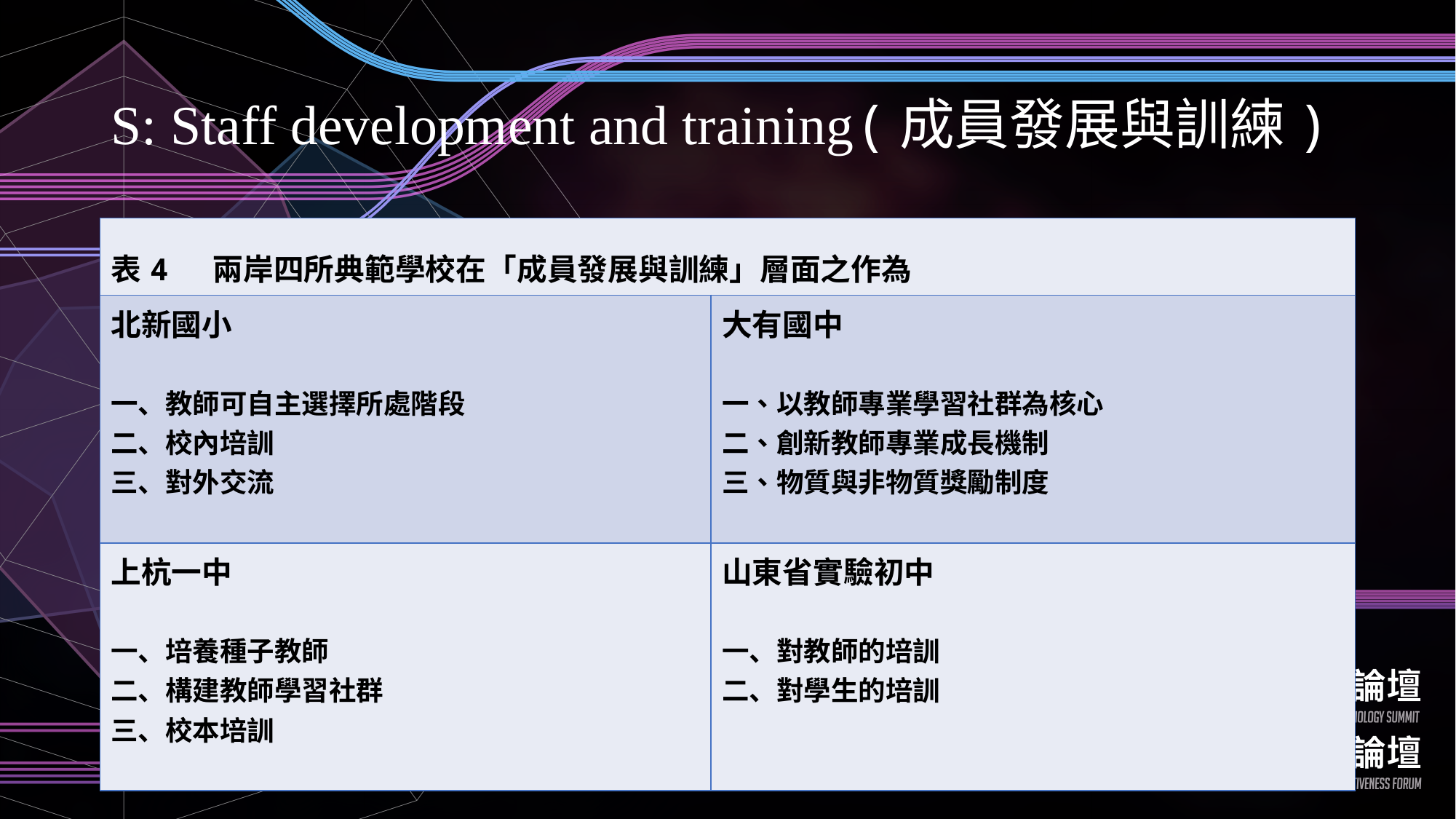

# S: Staff development and training(成員發展與訓練)
| 表4 兩岸四所典範學校在「成員發展與訓練」層面之作為 |  |
| --- | --- |
| 北新國小 一、教師可自主選擇所處階段 二、校內培訓 三、對外交流 | 大有國中 一、以教師專業學習社群為核心 二、創新教師專業成長機制 三、物質與非物質獎勵制度 |
| 上杭一中 一、培養種子教師 二、構建教師學習社群 三、校本培訓 | 山東省實驗初中 一、對教師的培訓 二、對學生的培訓 |